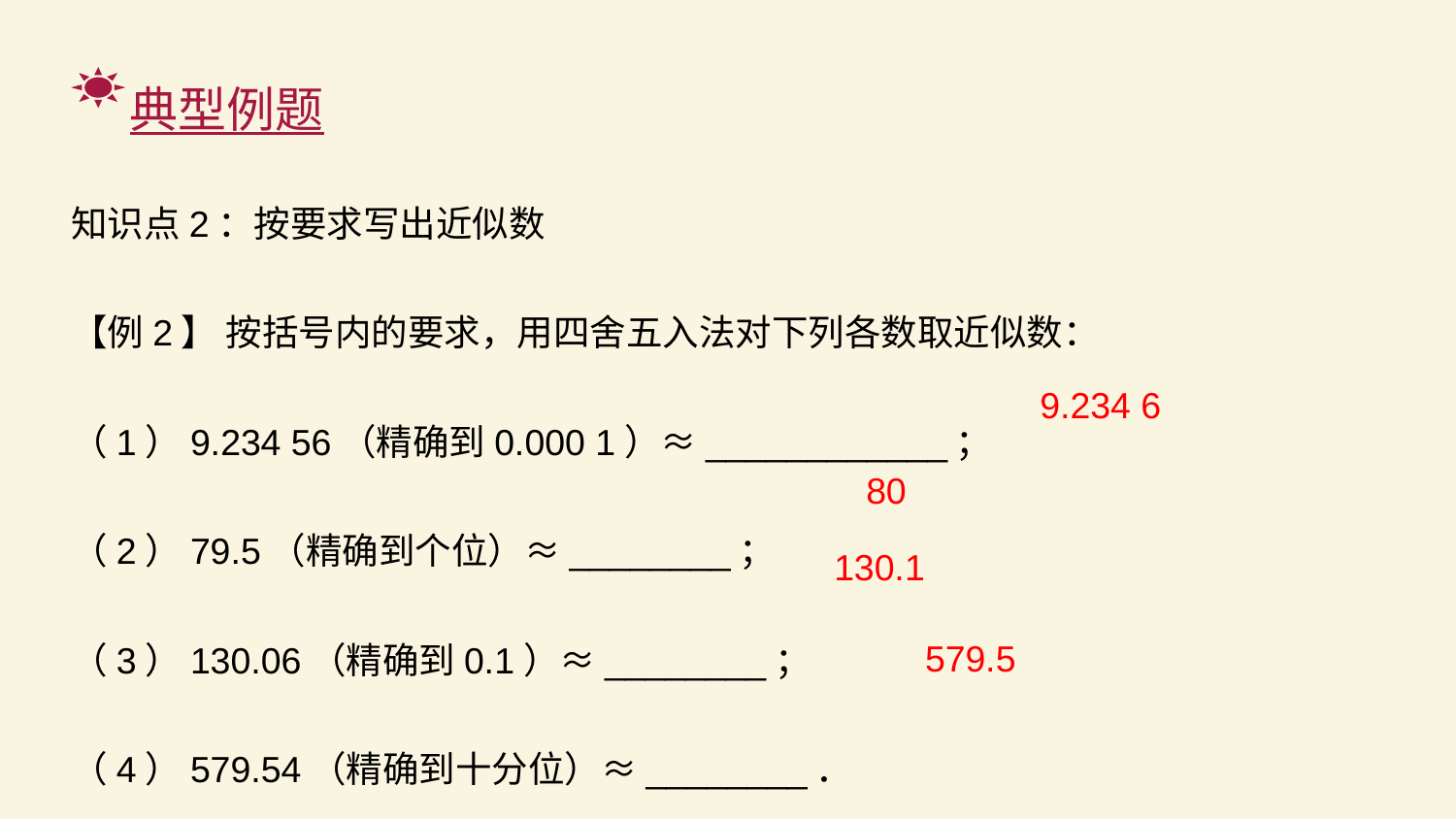

典型例题

知识点2：按要求写出近似数
【例2】 按括号内的要求，用四舍五入法对下列各数取近似数：
（1）9.234 56（精确到0.000 1）≈____________；
（2）79.5（精确到个位）≈________；
（3）130.06（精确到0.1）≈________；
（4）579.54（精确到十分位）≈________．
9.234 6
80
130.1
579.5